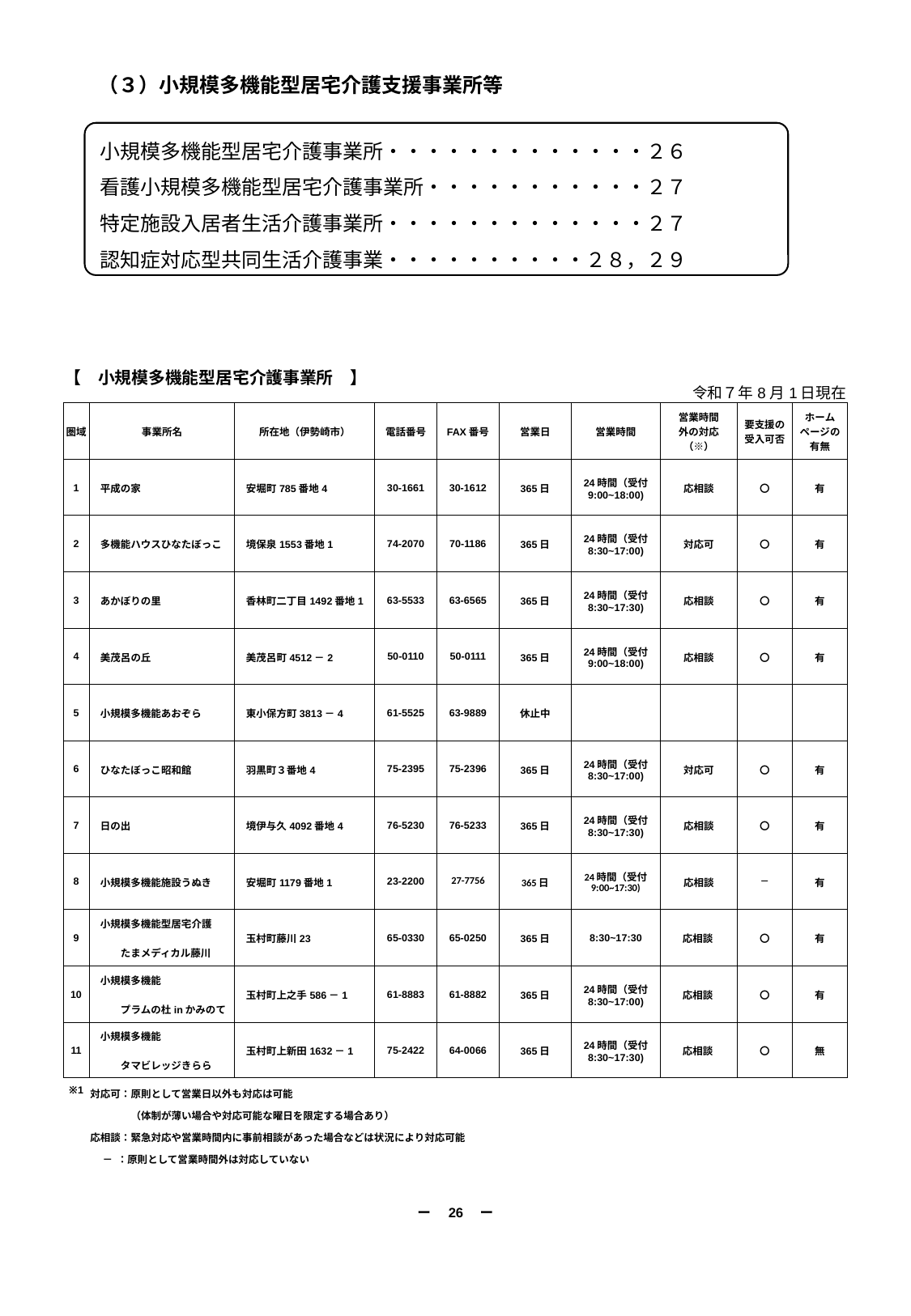

（３）小規模多機能型居宅介護支援事業所等

小規模多機能型居宅介護事業所・・・・・・・・・・・・・２６
看護小規模多機能型居宅介護事業所・・・・・・・・・・・２７
特定施設入居者生活介護事業所・・・・・・・・・・・・・２７
認知症対応型共同生活介護事業・・・・・・・・・・２８，２９
| 【　小規模多機能型居宅介護事業所　】 |  |  |  |  |  |  | 令和７年8月1日現在 |  |  |
| --- | --- | --- | --- | --- | --- | --- | --- | --- | --- |
| 圏域 | 事業所名 | 所在地（伊勢崎市） | 電話番号 | FAX番号 | 営業日 | 営業時間 | 営業時間 外の対応 （※） | 要支援の 受入可否 | ホーム ページの 有無 |
| 1 | 平成の家 | 安堀町785番地4 | 30-1661 | 30-1612 | 365日 | 24時間（受付 9:00~18:00) | 応相談 | 〇 | 有 |
| 2 | 多機能ハウスひなたぼっこ | 境保泉1553番地1 | 74-2070 | 70-1186 | 365日 | 24時間（受付 8:30~17:00) | 対応可 | 〇 | 有 |
| 3 | あかぼりの里 | 香林町二丁目1492番地1 | 63-5533 | 63-6565 | 365日 | 24時間（受付 8:30~17:30) | 応相談 | 〇 | 有 |
| 4 | 美茂呂の丘 | 美茂呂町4512－2 | 50-0110 | 50-0111 | 365日 | 24時間（受付 9:00~18:00) | 応相談 | 〇 | 有 |
| 5 | 小規模多機能あおぞら | 東小保方町3813－4 | 61-5525 | 63-9889 | 休止中 |  |  |  |  |
| 6 | ひなたぼっこ昭和館 | 羽黒町３番地4 | 75-2395 | 75-2396 | 365日 | 24時間（受付 8:30~17:00) | 対応可 | 〇 | 有 |
| 7 | 日の出 | 境伊与久4092番地4 | 76-5230 | 76-5233 | 365日 | 24時間（受付 8:30~17:30) | 応相談 | 〇 | 有 |
| 8 | 小規模多機能施設うぬき | 安堀町1179番地1 | 23-2200 | 27-7756 | 365日 | 24時間（受付 9:00~17:30) | 応相談 | ― | 有 |
| 9 | 小規模多機能型居宅介護 　　　たまメディカル藤川 | 玉村町藤川23 | 65-0330 | 65-0250 | 365日 | 8:30~17:30 | 応相談 | 〇 | 有 |
| 10 | 小規模多機能 　　　プラムの杜inかみのて | 玉村町上之手586－1 | 61-8883 | 61-8882 | 365日 | 24時間（受付 8:30~17:00) | 応相談 | 〇 | 有 |
| 11 | 小規模多機能 　　　タマビレッジきらら | 玉村町上新田1632－1 | 75-2422 | 64-0066 | 365日 | 24時間（受付 8:30~17:30) | 応相談 | 〇 | 無 |
| ※1 | 対応可：原則として営業日以外も対応は可能 　　　　（体制が薄い場合や対応可能な曜日を限定する場合あり） 応相談：緊急対応や営業時間内に事前相談があった場合などは状況により対応可能 　 － ：原則として営業時間外は対応していない |  |  |  |  |  |  |  |  |
|  |  |  |  |  |  |  |  |  |  |
| ー　26　ー |  |  |  |  |  |  |  |  |  |